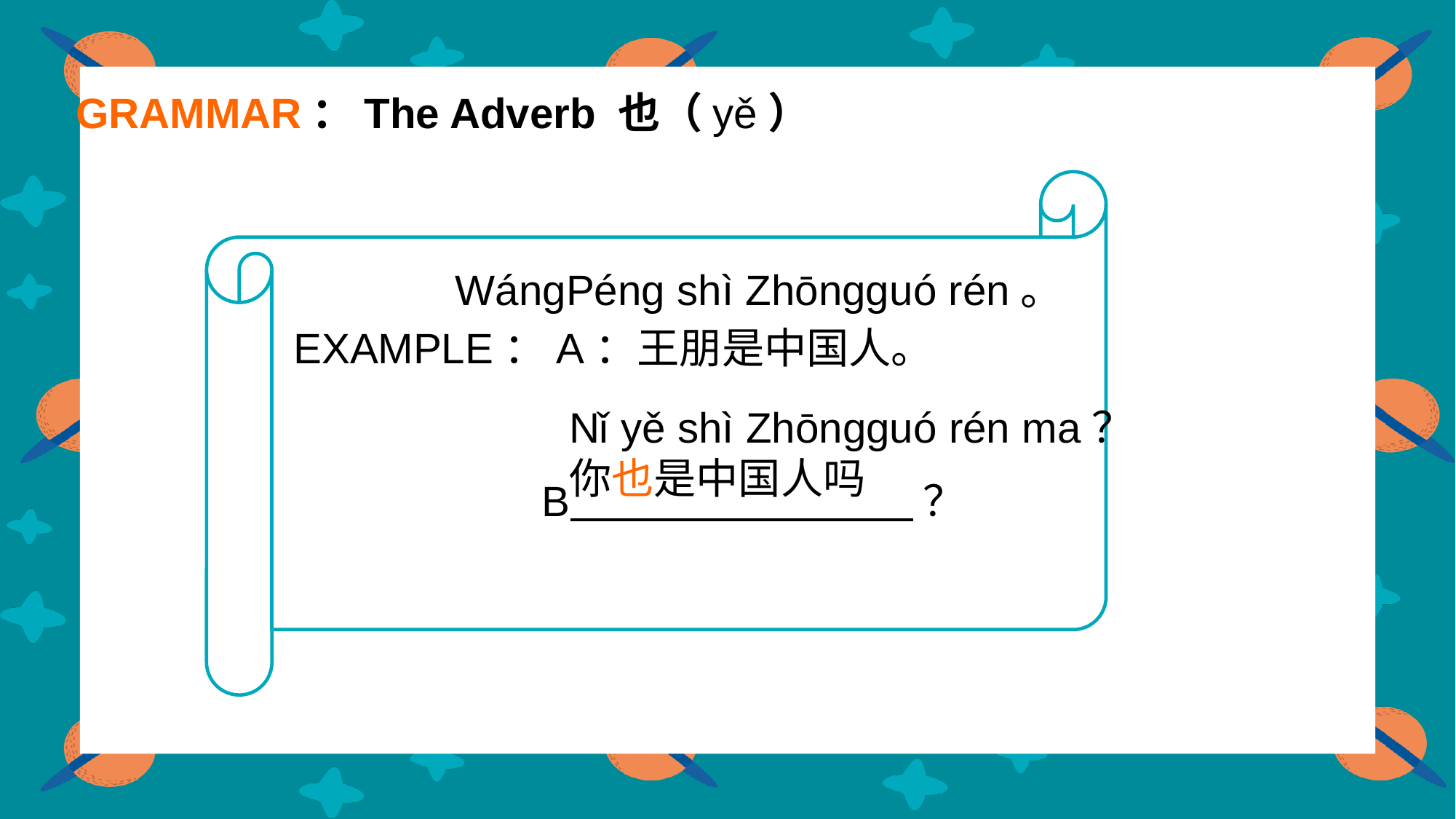

GRAMMAR：The Adverb 也（yě）

WángPéng shì Zhōngguó rén。
EXAMPLE：A：王朋是中国人。

                     B                             ？

Nǐ yě shì Zhōngguó rén ma？
你也是中国人吗